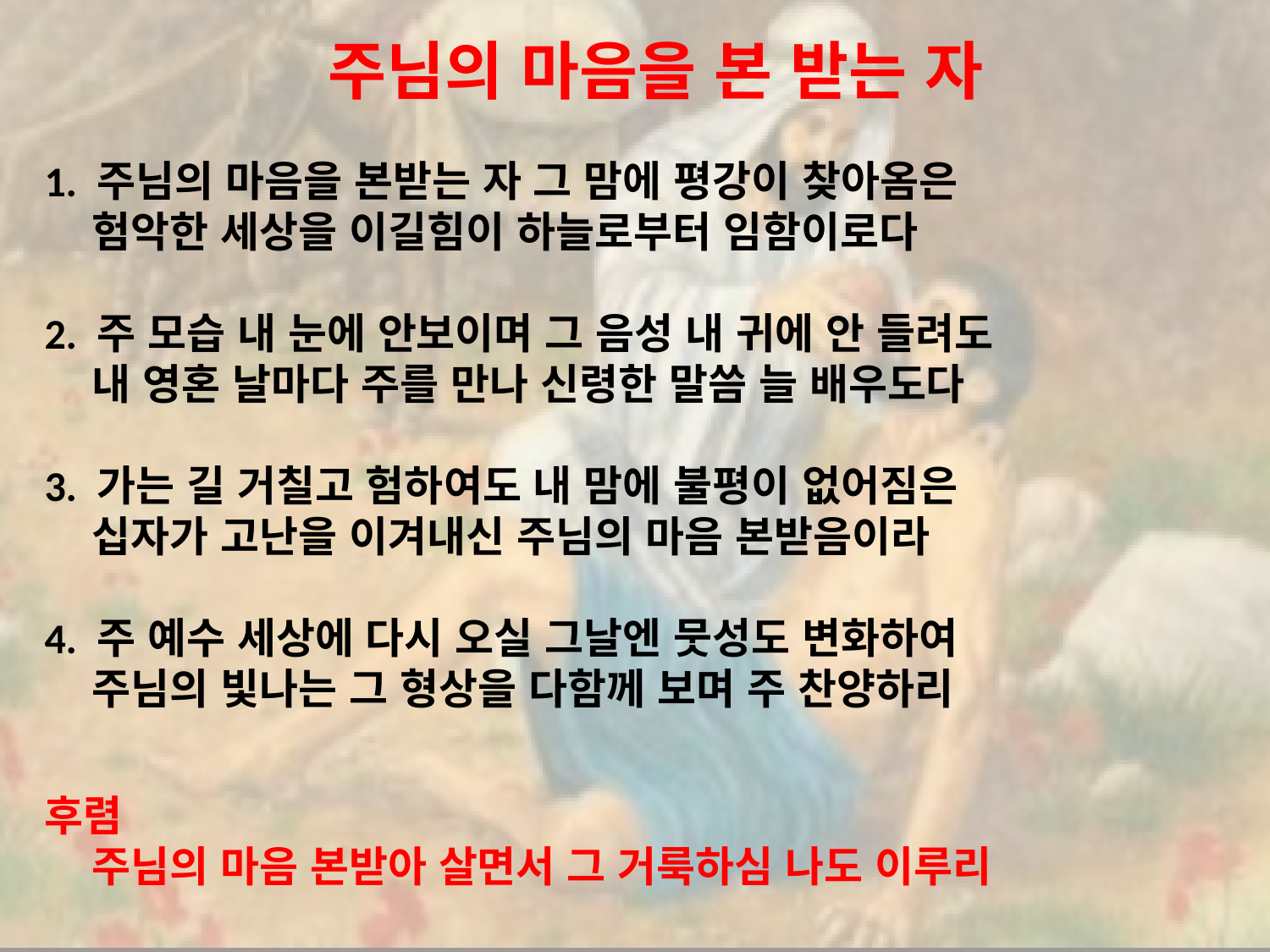

# 주님의 마음을 본 받는 자
1. 주님의 마음을 본받는 자 그 맘에 평강이 찾아옴은
    험악한 세상을 이길힘이 하늘로부터 임함이로다
2. 주 모습 내 눈에 안보이며 그 음성 내 귀에 안 들려도
    내 영혼 날마다 주를 만나 신령한 말씀 늘 배우도다
3. 가는 길 거칠고 험하여도 내 맘에 불평이 없어짐은
    십자가 고난을 이겨내신 주님의 마음 본받음이라
4. 주 예수 세상에 다시 오실 그날엔 뭇성도 변화하여
    주님의 빛나는 그 형상을 다함께 보며 주 찬양하리
후렴
    주님의 마음 본받아 살면서 그 거룩하심 나도 이루리